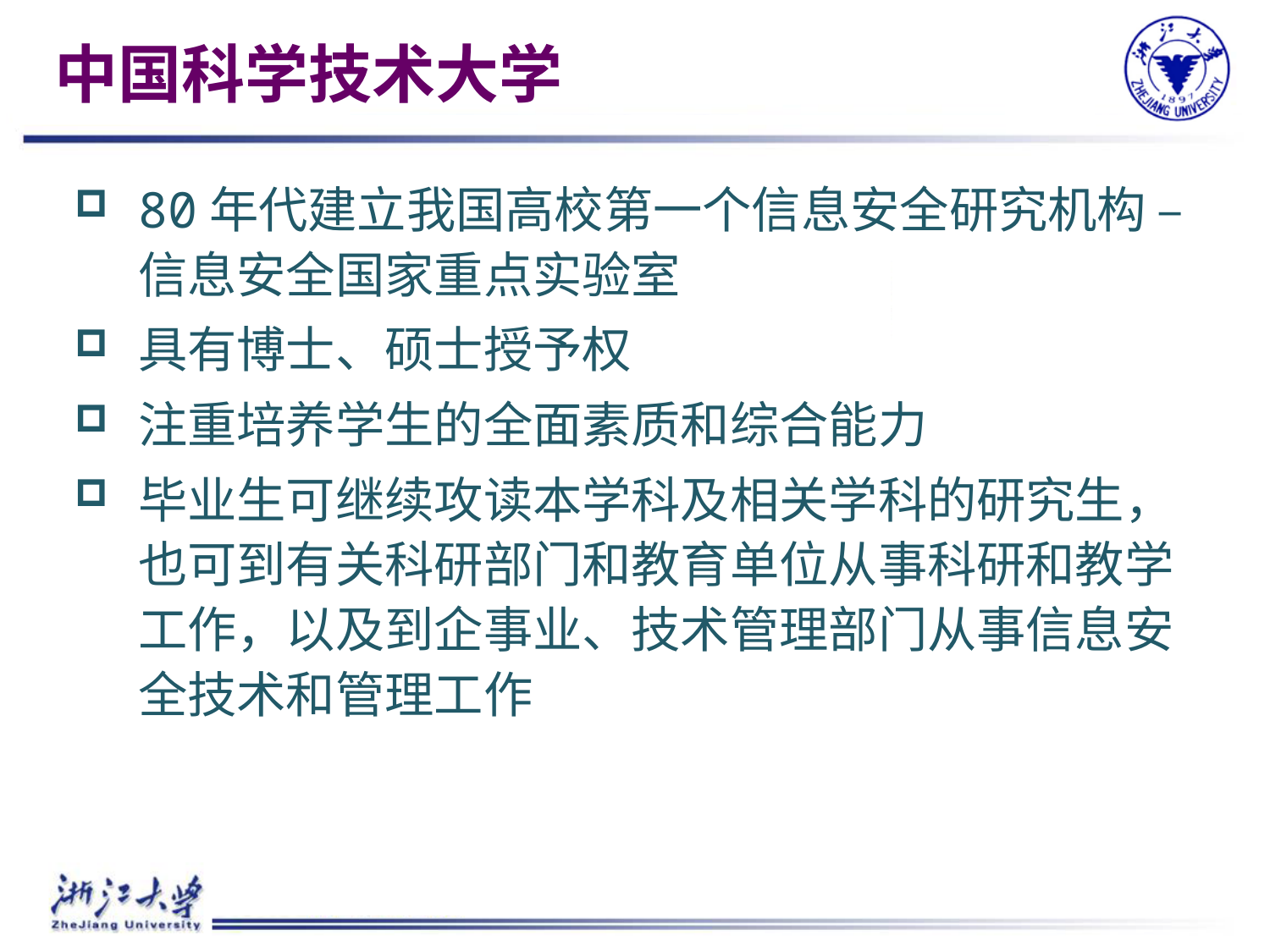

# 中国科学技术大学
80年代建立我国高校第一个信息安全研究机构 – 信息安全国家重点实验室
具有博士、硕士授予权
注重培养学生的全面素质和综合能力
毕业生可继续攻读本学科及相关学科的研究生，也可到有关科研部门和教育单位从事科研和教学工作，以及到企事业、技术管理部门从事信息安全技术和管理工作